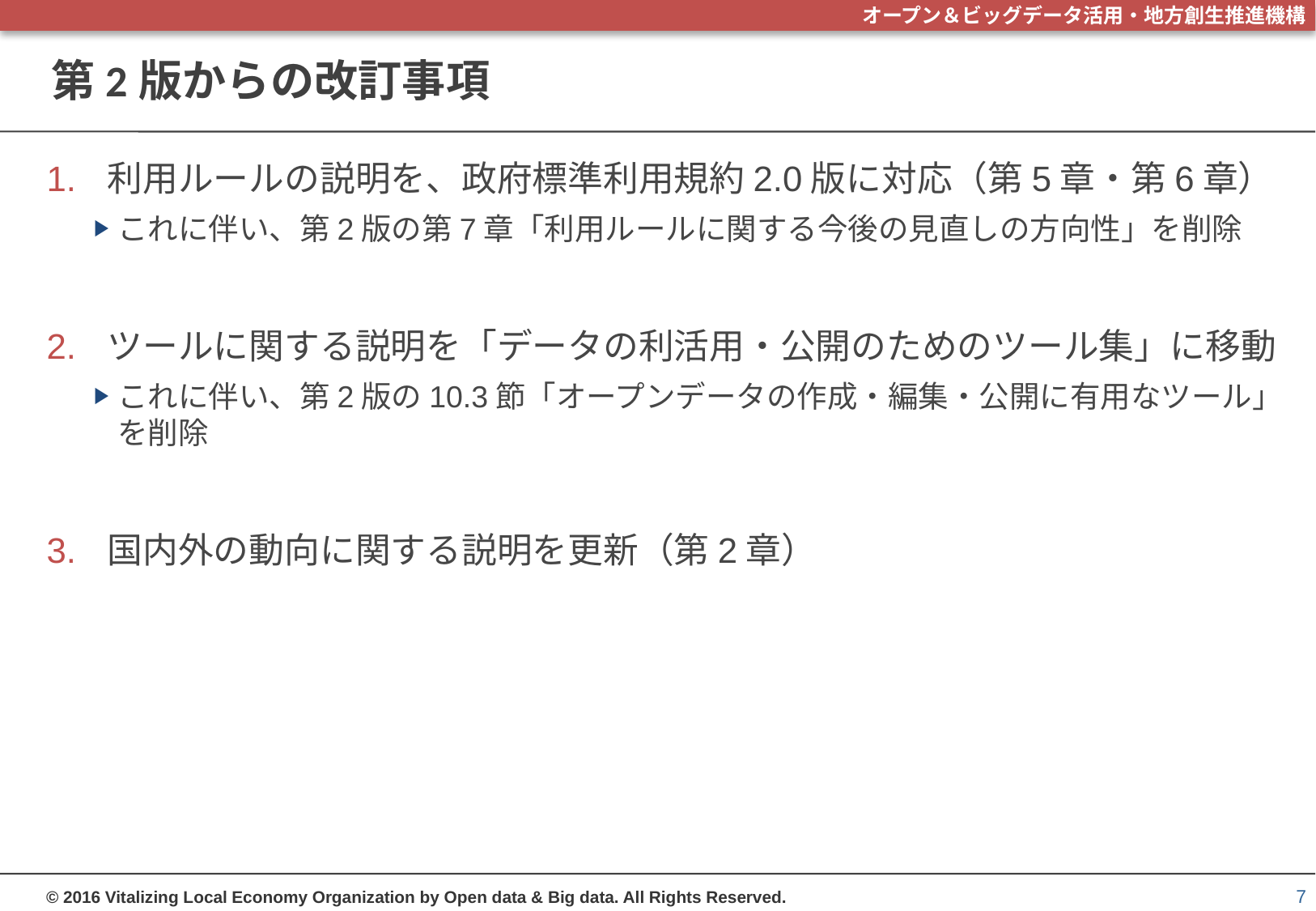

# 第2版からの改訂事項
利用ルールの説明を、政府標準利用規約2.0版に対応（第5章・第6章）
これに伴い、第2版の第7章「利用ルールに関する今後の見直しの方向性」を削除

ツールに関する説明を「データの利活用・公開のためのツール集」に移動
これに伴い、第2版の10.3節「オープンデータの作成・編集・公開に有用なツール」を削除

国内外の動向に関する説明を更新（第2章）
7